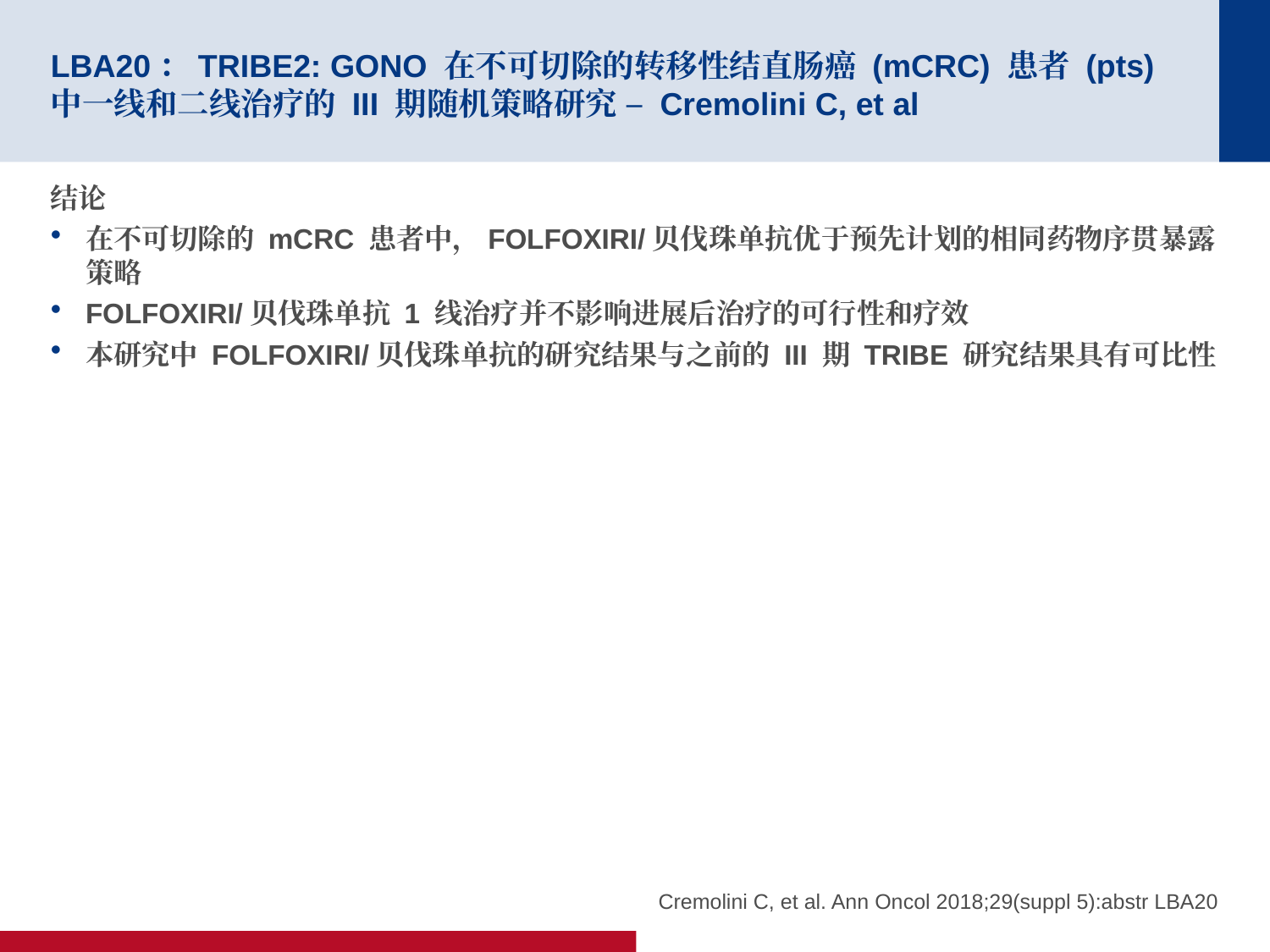

# LBA20：TRIBE2: GONO 在不可切除的转移性结直肠癌 (mCRC) 患者 (pts) 中一线和二线治疗的 III 期随机策略研究 – Cremolini C, et al
结论
在不可切除的 mCRC 患者中，FOLFOXIRI/贝伐珠单抗优于预先计划的相同药物序贯暴露策略
FOLFOXIRI/贝伐珠单抗 1 线治疗并不影响进展后治疗的可行性和疗效
本研究中 FOLFOXIRI/贝伐珠单抗的研究结果与之前的 III 期 TRIBE 研究结果具有可比性

Cremolini C, et al. Ann Oncol 2018;29(suppl 5):abstr LBA20